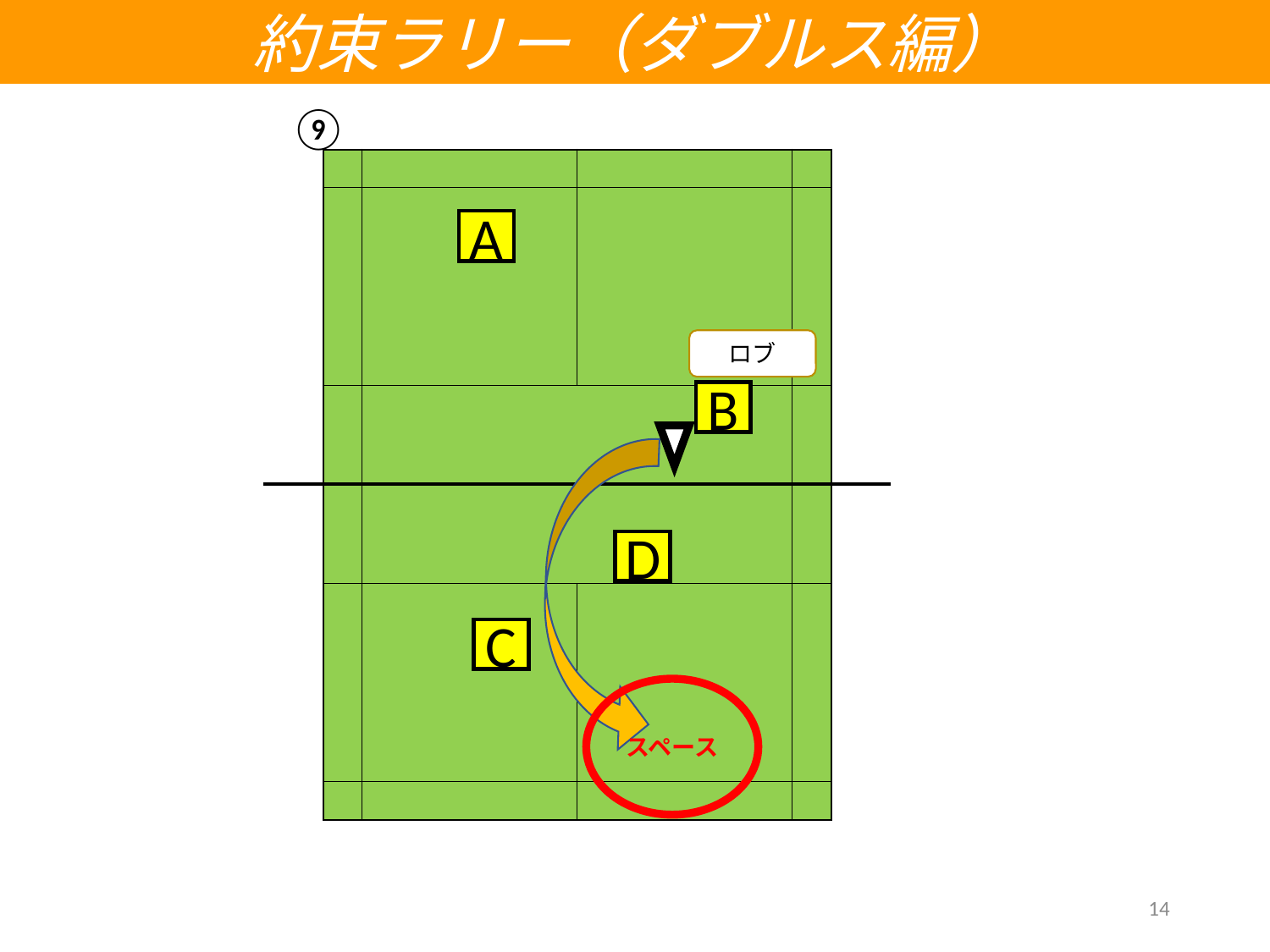

約束ラリー（ダブルス編）
⑨
|  |  |  |  |  |  |
| --- | --- | --- | --- | --- | --- |
|  |  |  |  |  |  |
|  |  |  |  |  |  |
|  |  |  |  |  |  |
|  |  |  |  |  |  |
|  |  |  |  |  |  |
A

ロブ
B

D
C
スペース
14